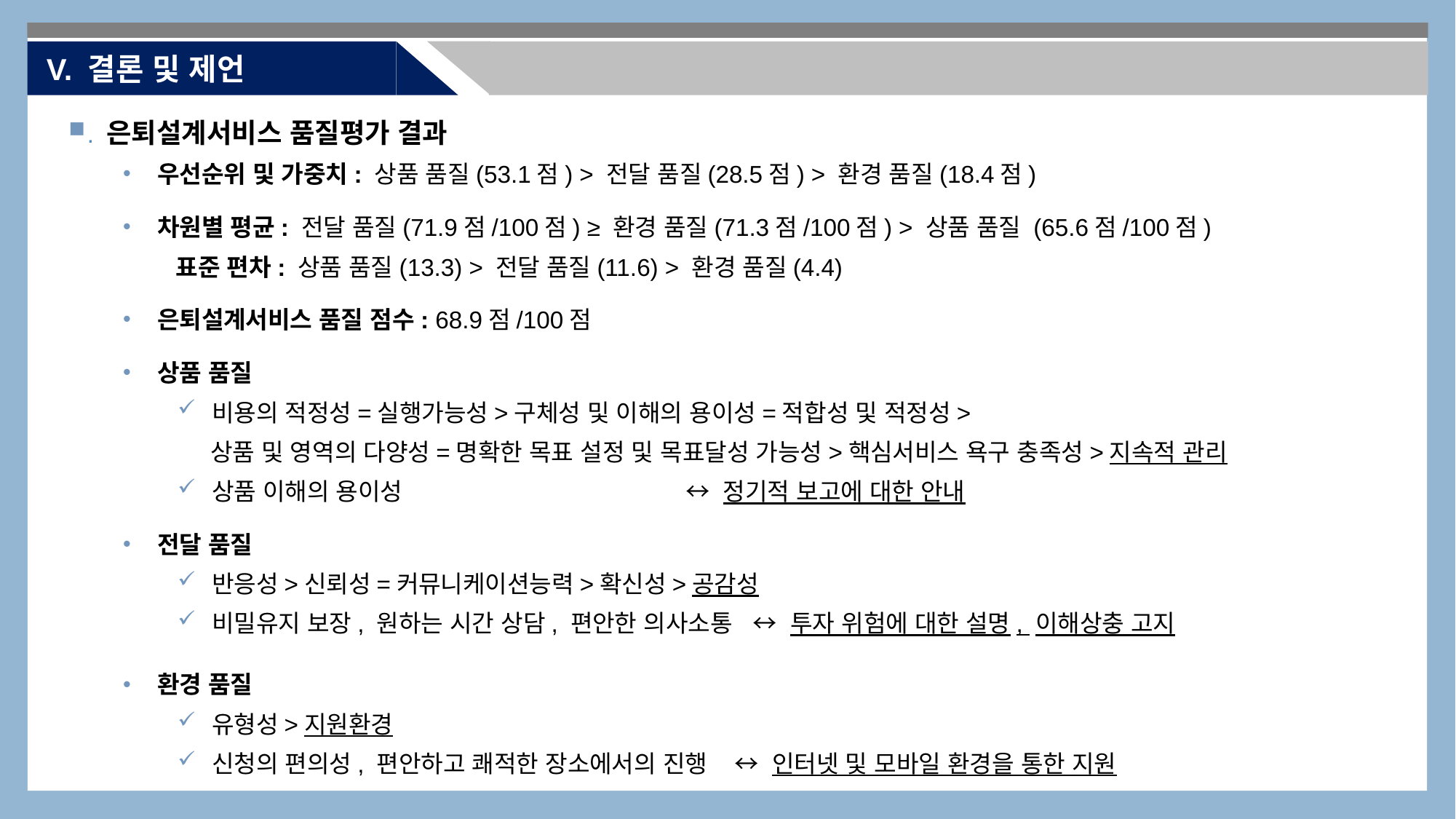

V. 결론 및 제언

. 은퇴설계서비스 품질평가 결과
우선순위 및 가중치: 상품 품질(53.1점) > 전달 품질(28.5점) > 환경 품질(18.4점)

차원별 평균: 전달 품질(71.9점/100점) ≥ 환경 품질(71.3점/100점) > 상품 품질 (65.6점/100점)
       표준 편차: 상품 품질(13.3) > 전달 품질(11.6) > 환경 품질(4.4)

은퇴설계서비스 품질 점수: 68.9점/100점

상품 품질
비용의 적정성=실행가능성>구체성 및 이해의 용이성=적합성 및 적정성>
    상품 및 영역의 다양성=명확한 목표 설정 및 목표달성 가능성>핵심서비스 욕구 충족성>지속적 관리
상품 이해의 용이성                                          ↔  정기적 보고에 대한 안내

전달 품질
반응성>신뢰성=커뮤니케이션능력>확신성>공감성
비밀유지 보장, 원하는 시간 상담, 편안한 의사소통   ↔  투자 위험에 대한 설명, 이해상충 고지

환경 품질
유형성>지원환경
신청의 편의성, 편안하고 쾌적한 장소에서의 진행    ↔  인터넷 및 모바일 환경을 통한 지원